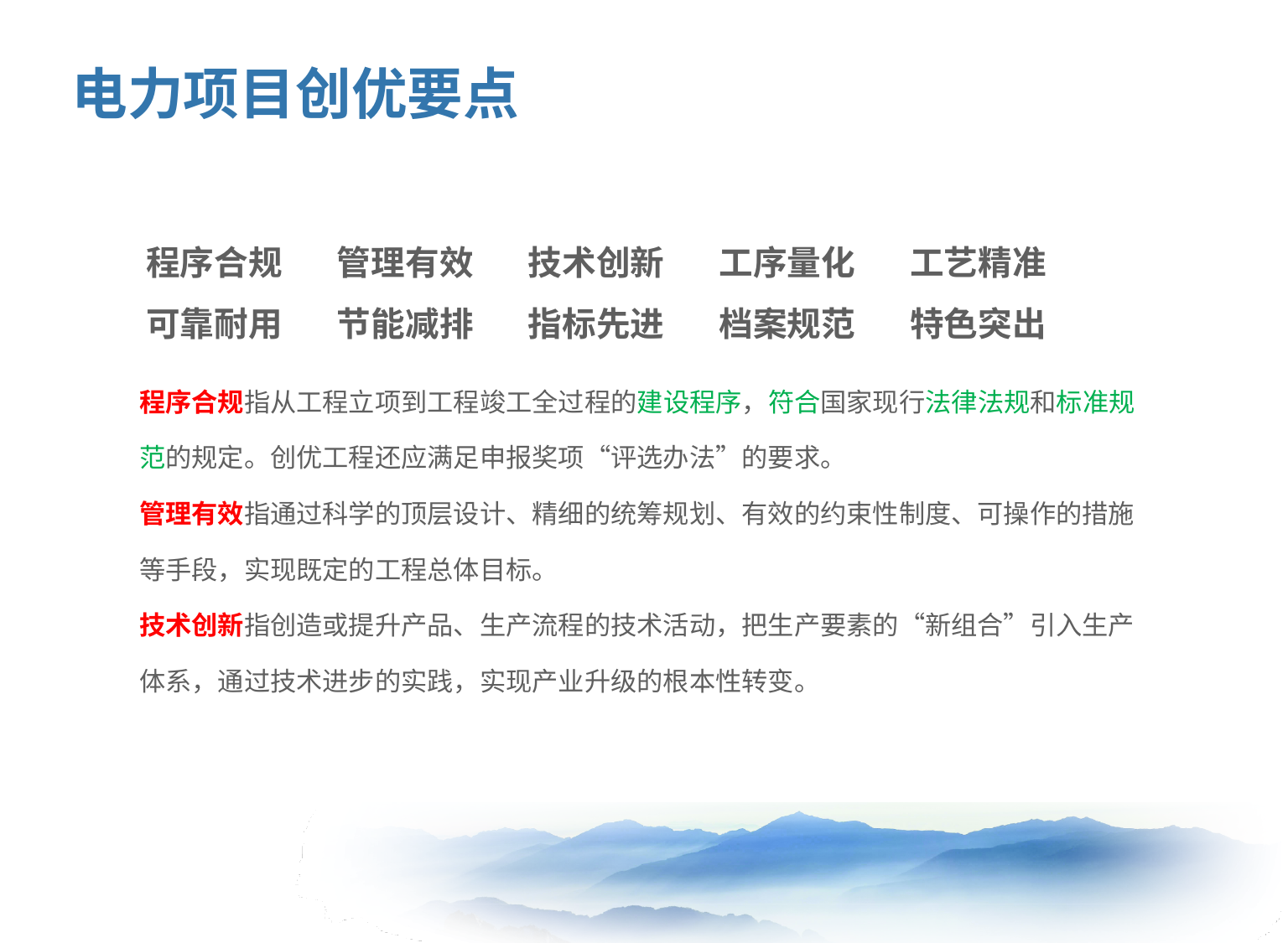

# 电力项目创优要点

程序合规       管理有效       技术创新       工序量化       工艺精准
可靠耐用       节能减排       指标先进       档案规范       特色突出
程序合规指从工程立项到工程竣工全过程的建设程序，符合国家现行法律法规和标准规范的规定。创优工程还应满足申报奖项“评选办法”的要求。
管理有效指通过科学的顶层设计、精细的统筹规划、有效的约束性制度、可操作的措施等手段，实现既定的工程总体目标。
技术创新指创造或提升产品、生产流程的技术活动，把生产要素的“新组合”引入生产体系，通过技术进步的实践，实现产业升级的根本性转变。